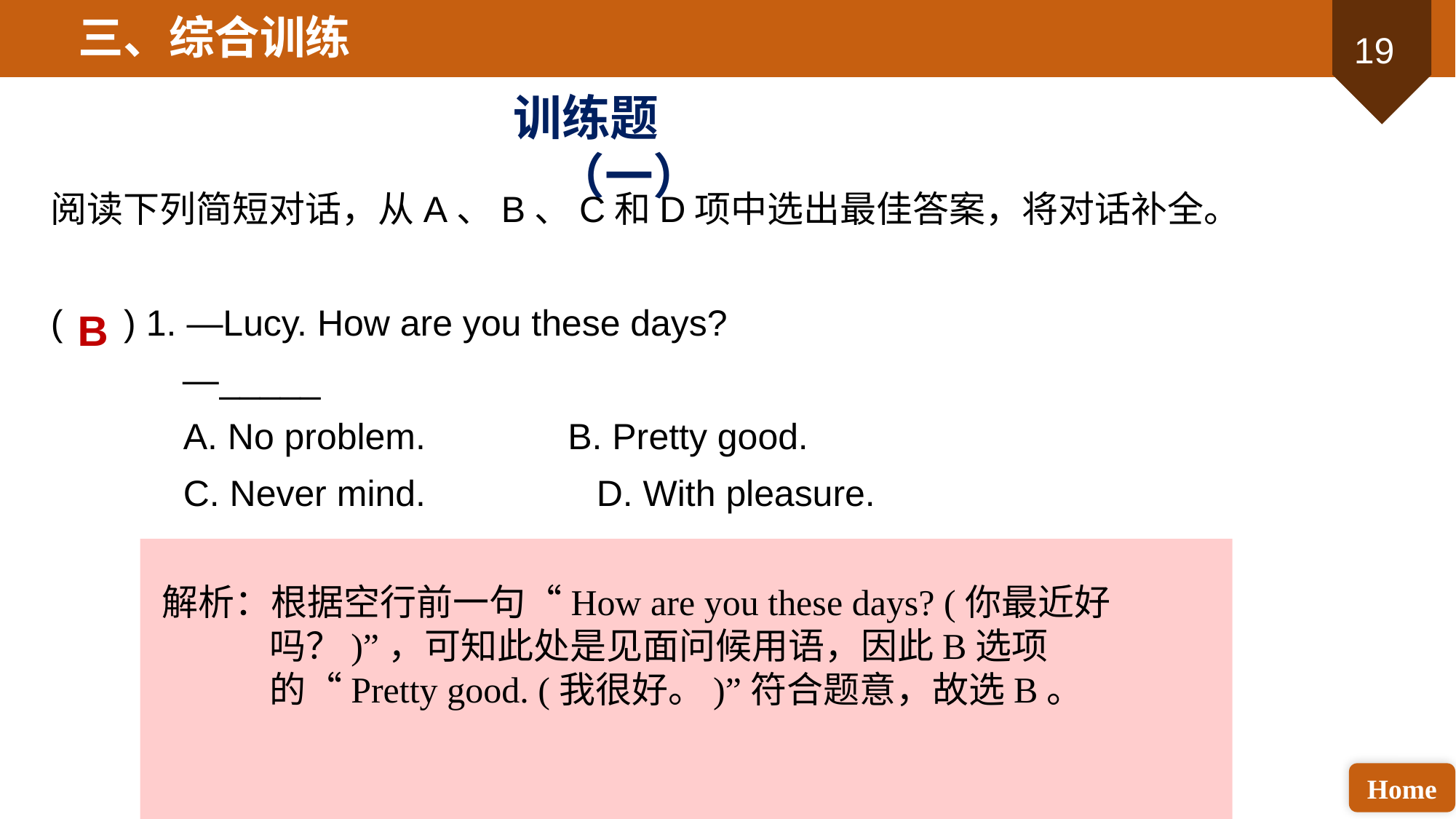

三、综合训练
训练题（一）
阅读下列简短对话，从A、B、C和D项中选出最佳答案，将对话补全。

(      ) 1. —Lucy. How are you these days?
             —_____
             A. No problem.              B. Pretty good.
             C. Never mind. 		D. With pleasure.
B

解析：根据空行前一句“How are you these days? (你最近好吗？)”，可知此处是见面问候用语，因此B选项的“Pretty good. (我很好。)”符合题意，故选B。